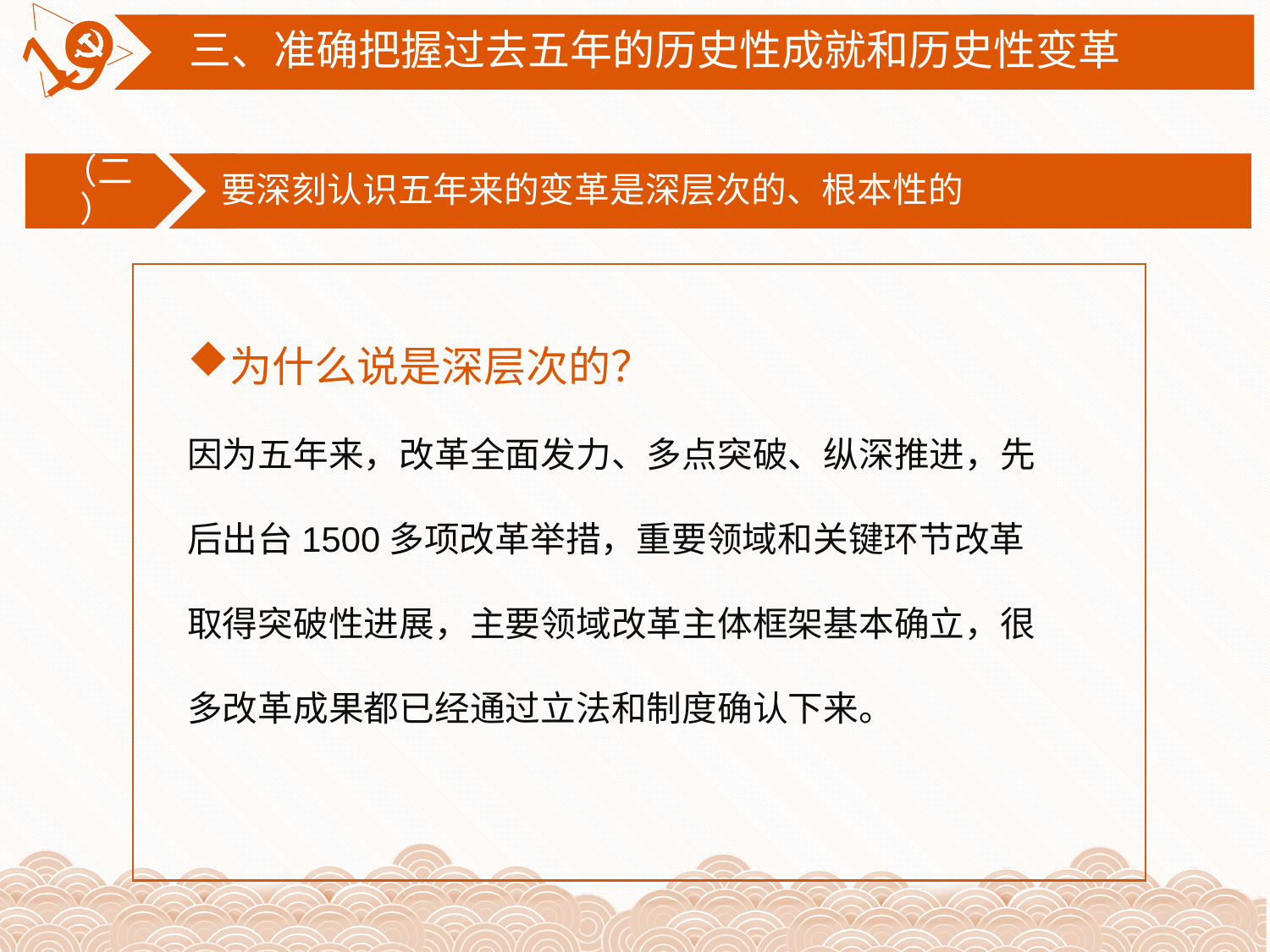

三、准确把握过去五年的历史性成就和历史性变革

（二）

要深刻认识五年来的变革是深层次的、根本性的

为什么说是深层次的？
因为五年来，改革全面发力、多点突破、纵深推进，先后出台1500多项改革举措，重要领域和关键环节改革取得突破性进展，主要领域改革主体框架基本确立，很多改革成果都已经通过立法和制度确认下来。